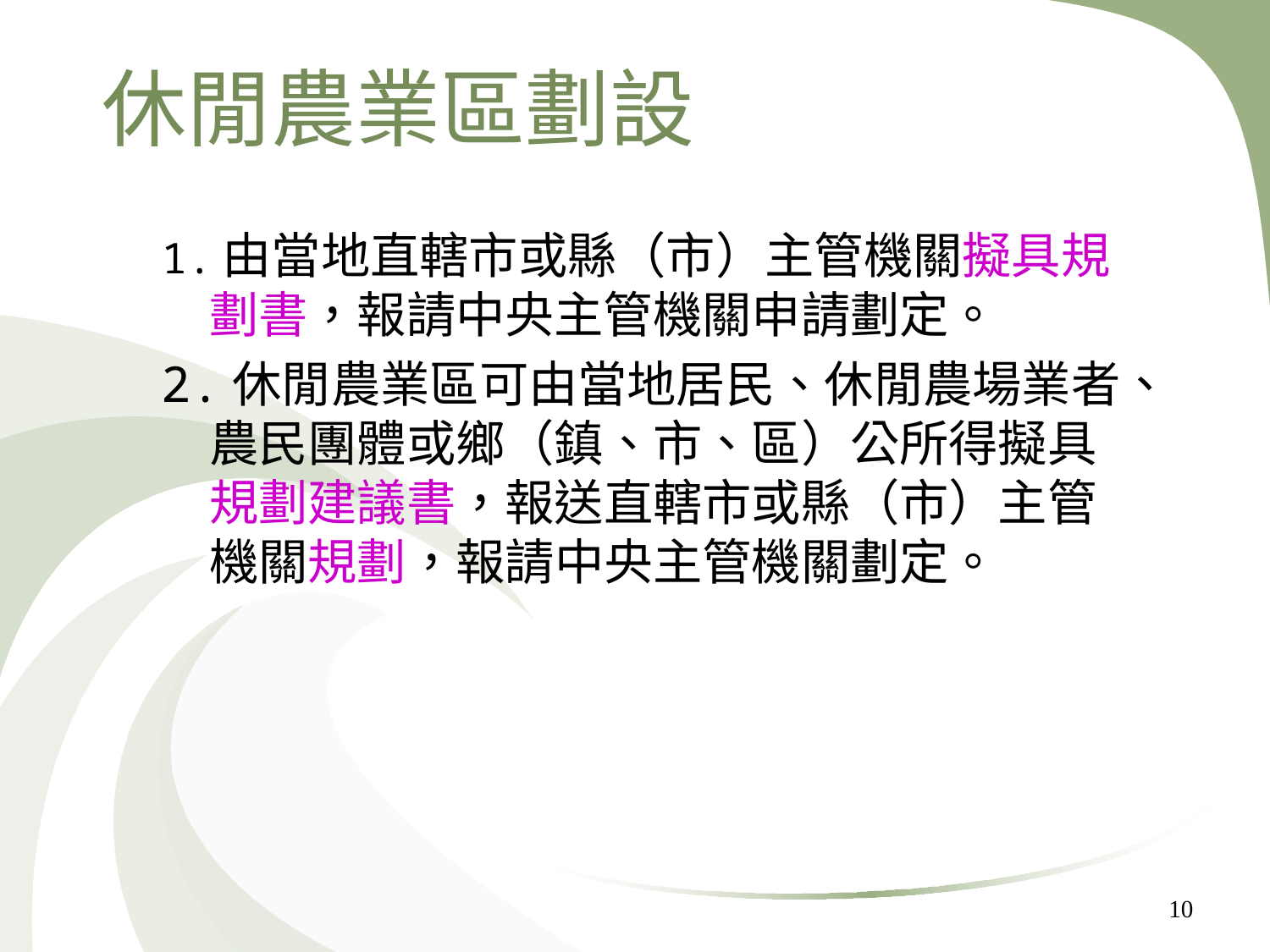

休閒農業區劃設
1.由當地直轄市或縣（市）主管機關擬具規劃書，報請中央主管機關申請劃定。
2.休閒農業區可由當地居民、休閒農場業者、農民團體或鄉（鎮、市、區）公所得擬具規劃建議書，報送直轄市或縣（市）主管機關規劃，報請中央主管機關劃定。
10